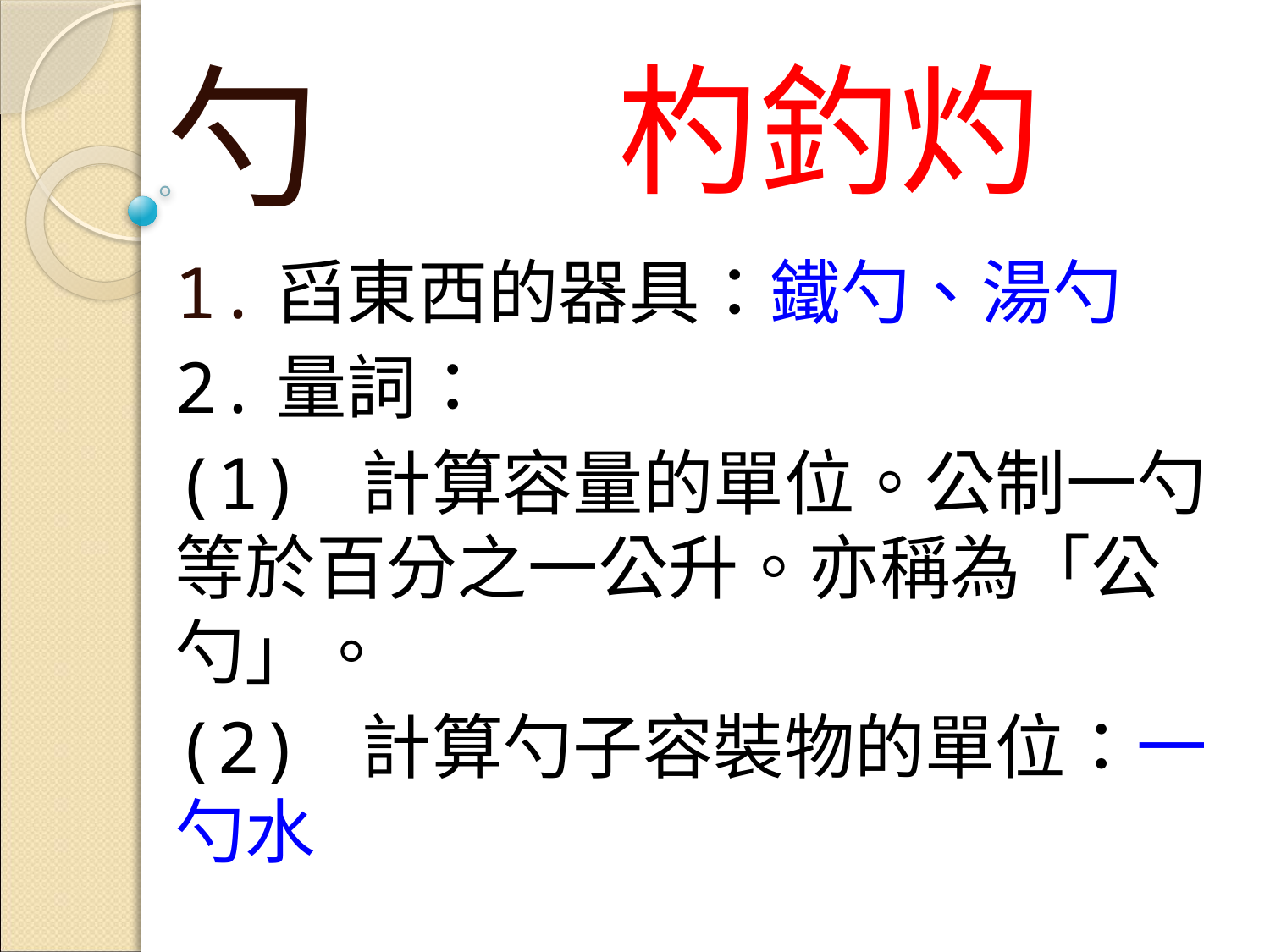

勺
# 杓釣灼
1.舀東西的器具：鐵勺、湯勺
2.量詞：
(1) 計算容量的單位。公制一勺等於百分之一公升。亦稱為「公勺」。
(2) 計算勺子容裝物的單位：一勺水